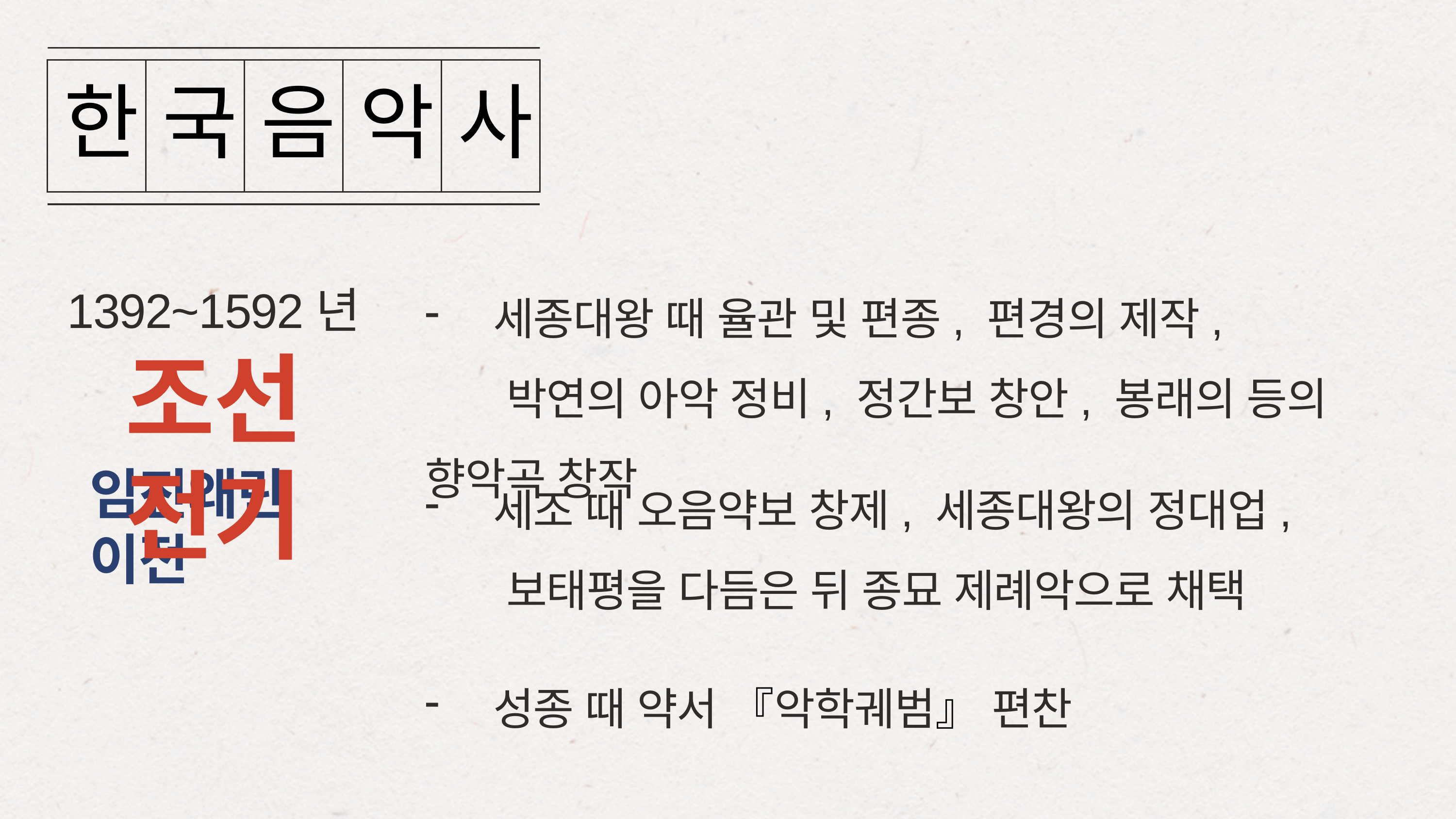

| 한 | 국 | 음 | 악 | 사 |
| --- | --- | --- | --- | --- |

세종대왕 때 율관 및 편종, 편경의 제작,
      박연의 아악 정비, 정간보 창안, 봉래의 등의 향악곡 창작
1392~1592년
조선 전기
세조 때 오음약보 창제, 세종대왕의 정대업,
      보태평을 다듬은 뒤 종묘 제례악으로 채택
임진왜란 이전
성종 때 약서 『악학궤범』 편찬